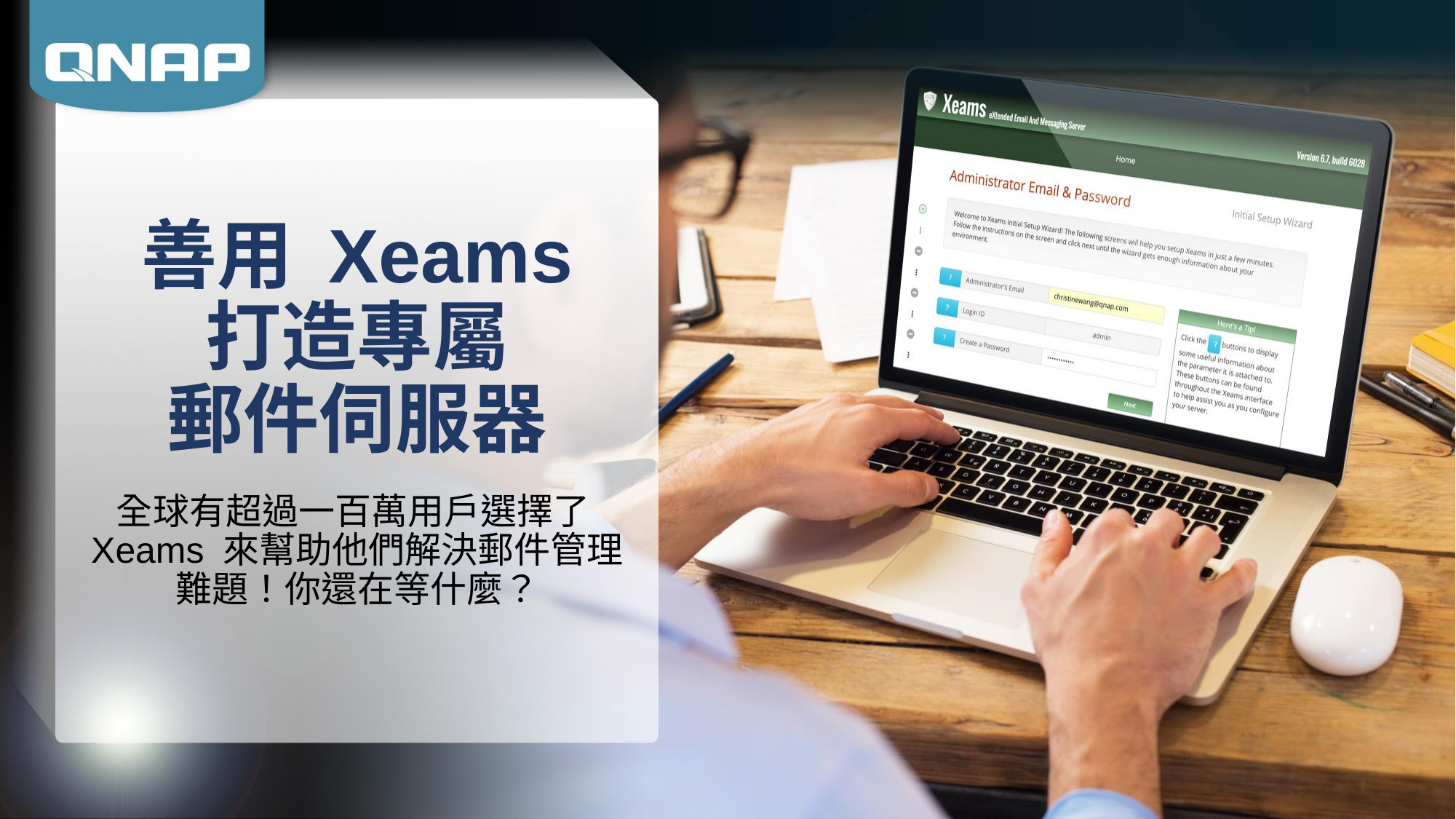

# 善用 Xeams 打造專屬 郵件伺服器
全球有超過一百萬用戶選擇了Xeams 來幫助他們解決郵件管理難題！你還在等什麼？